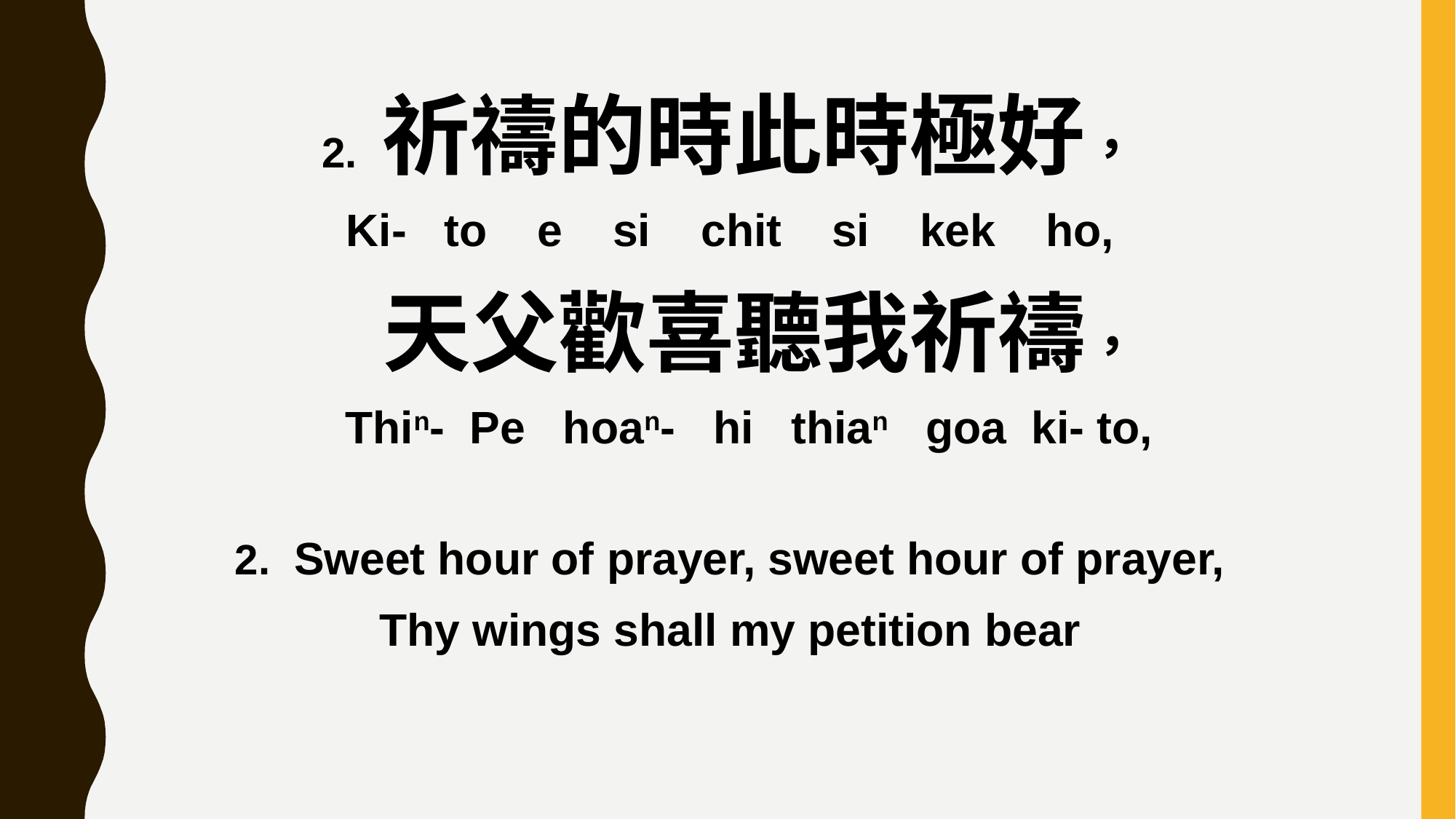

2. 祈禱的時此時極好，
Ki-   to    e    si    chit    si    kek    ho,
  天父歡喜聽我祈禱，
   Thin-  Pe   hoan-   hi   thian   goa  ki- to,

2.  Sweet hour of prayer, sweet hour of prayer,
Thy wings shall my petition bear